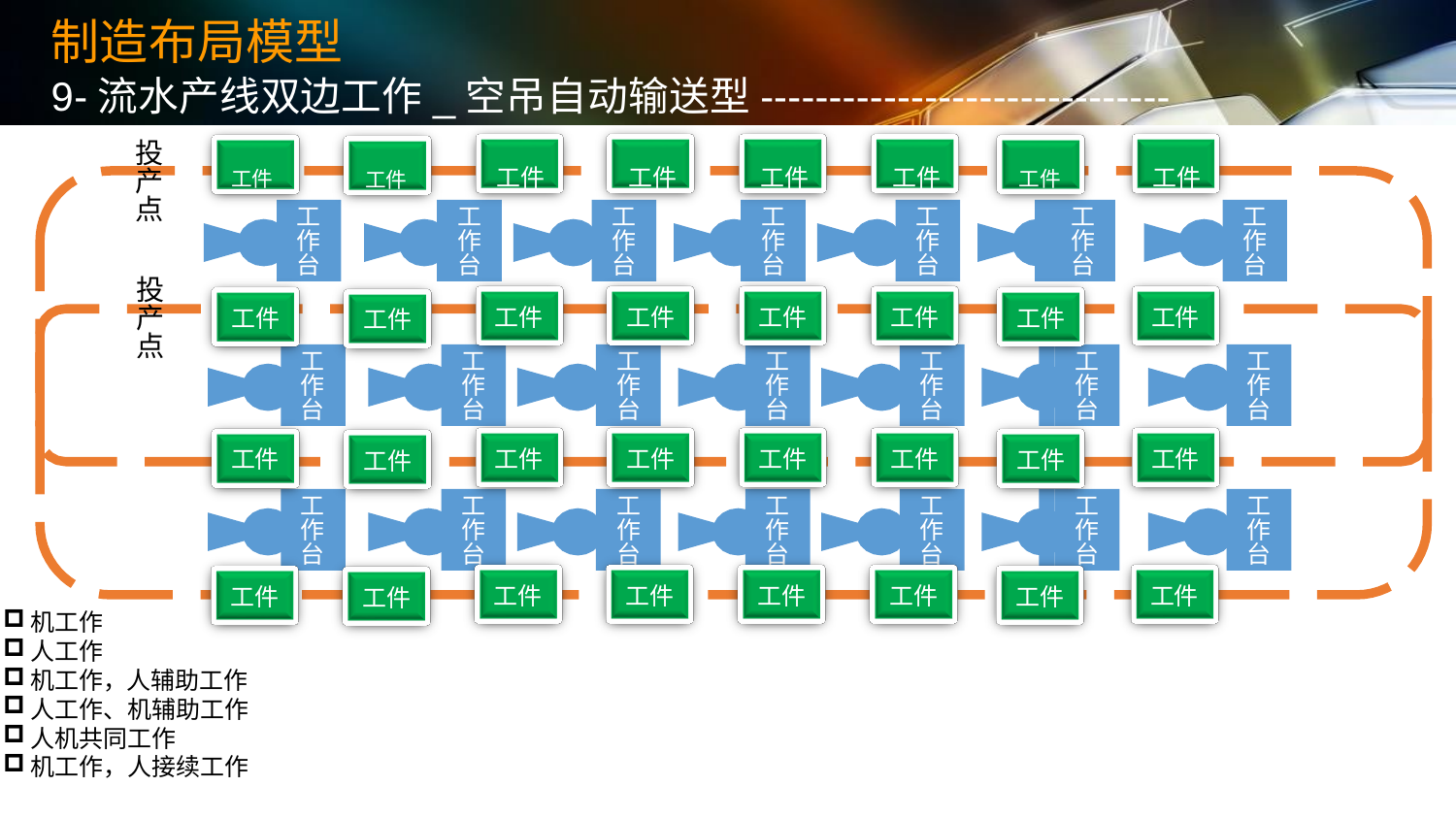

# 制造布局模型
9-流水产线双边工作_空吊自动输送型------------------------------

投 产 点
工件	工件	工件	工件	工件	工件	工件	工件

工 作 台
工 作 台
工 作 台
工 作 台
工 作 台
工 作 台
工 作 台

工 作 台

投 产 点

工件
工件
工件
工件
工件
工件
工件
工件

工 作 台
工 作 台
工 作 台
工 作 台
工 作 台
工 作 台
工 作 台

工 作 台

工件
工件
工件
工件
工件
工件
工件
工件
工 作 台
工 作 台
工 作 台
工 作 台
工 作 台
工 作 台
工 作 台

工 作 台

工件
工件
工件
工件
工件
工件
工件
工件
机工作
人工作
机工作，人辅助工作
人工作、机辅助工作
人机共同工作
机工作，人接续工作